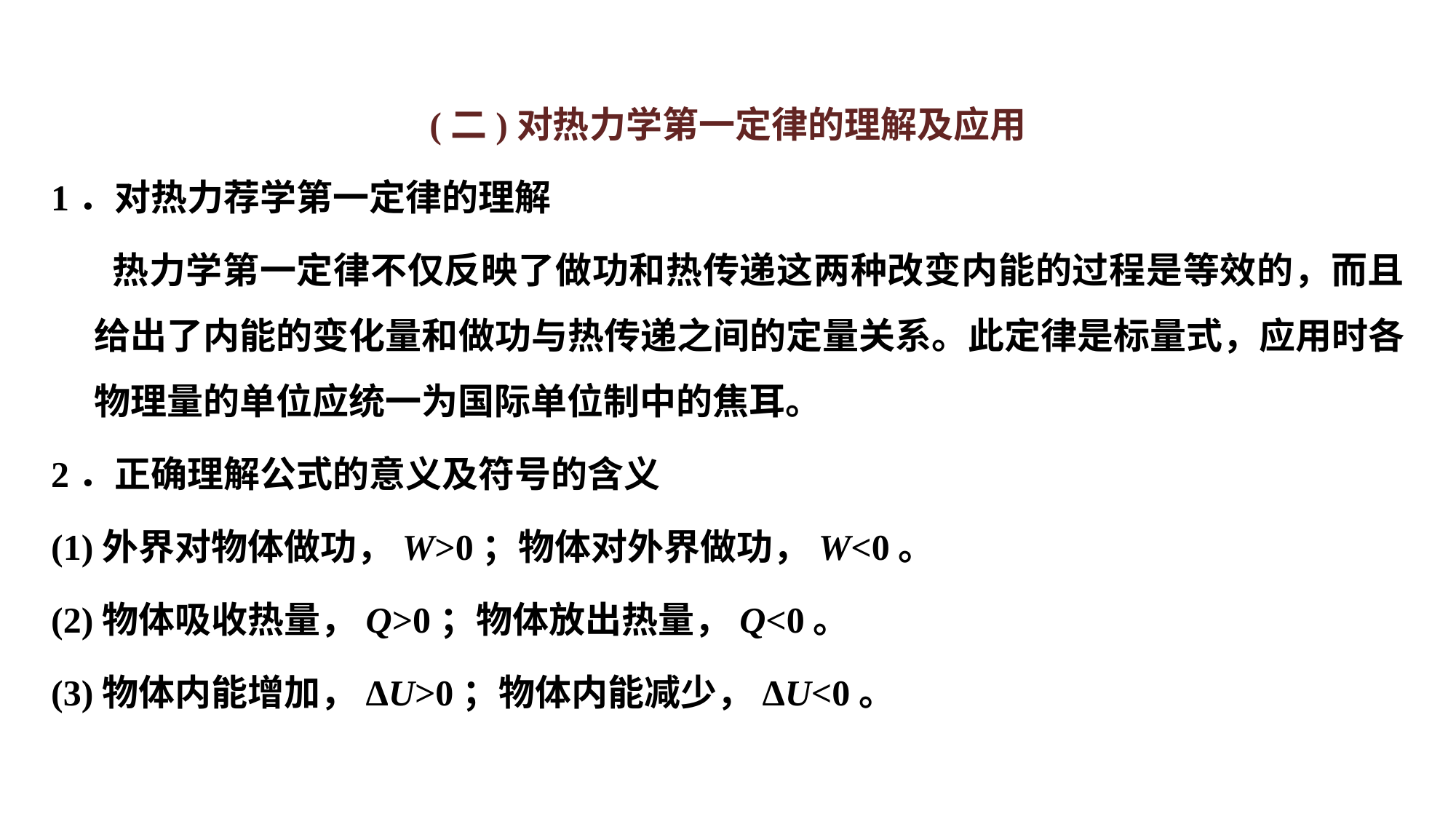

(二)对热力学第一定律的理解及应用
1．对热力荐学第一定律的理解
	 热力学第一定律不仅反映了做功和热传递这两种改变内能的过程是等效的，而且给出了内能的变化量和做功与热传递之间的定量关系。此定律是标量式，应用时各物理量的单位应统一为国际单位制中的焦耳。
2．正确理解公式的意义及符号的含义
(1)外界对物体做功，W>0；物体对外界做功，W<0。
(2)物体吸收热量，Q>0；物体放出热量，Q<0。
(3)物体内能增加，ΔU>0；物体内能减少，ΔU<0。